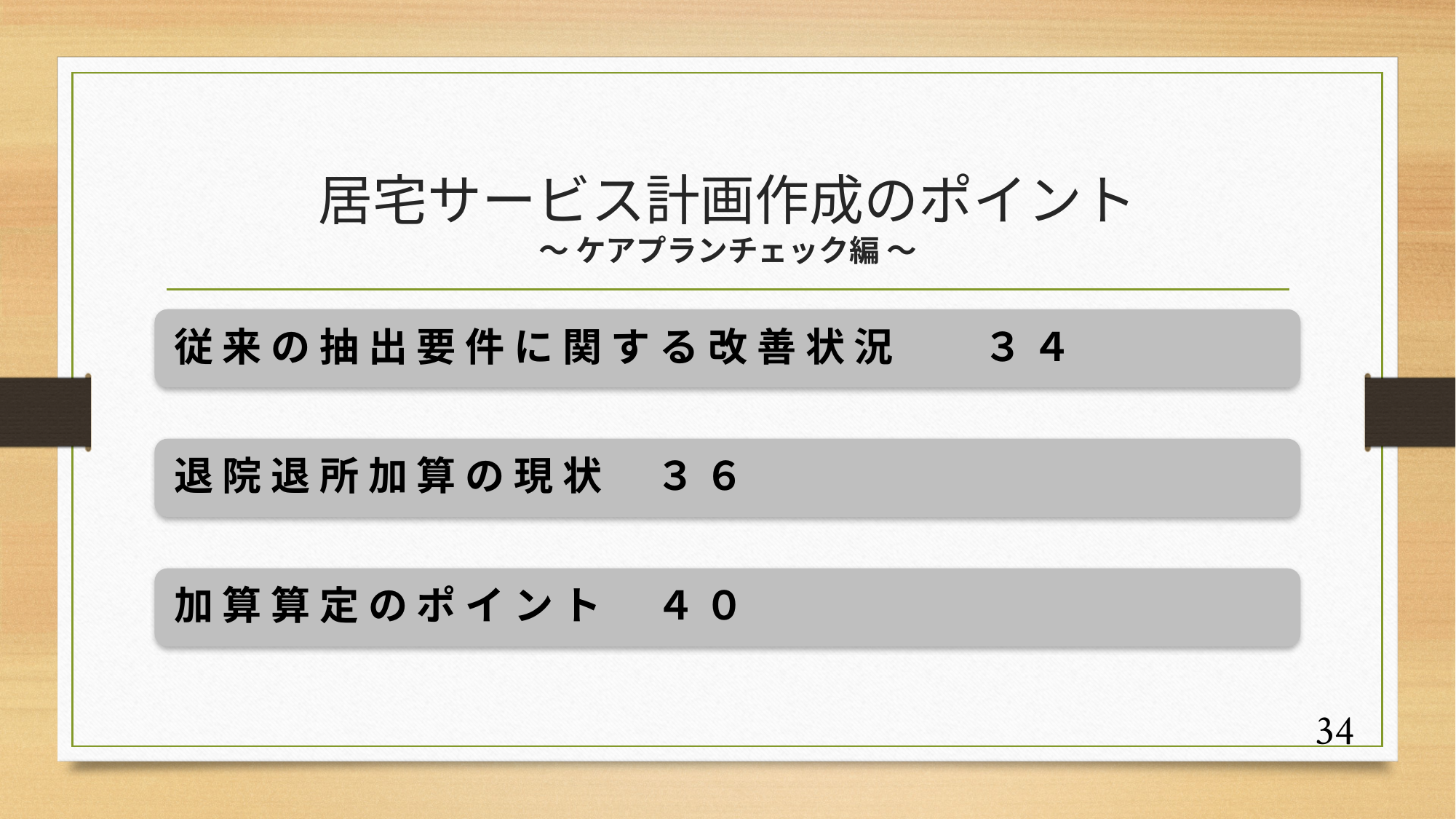

# 居宅サービス計画作成のポイント ～ ケアプランチェック編 ～
従来の抽出要件に関する改善状況	３４

退院退所加算の現状	３６

加算算定のポイント	４０

34